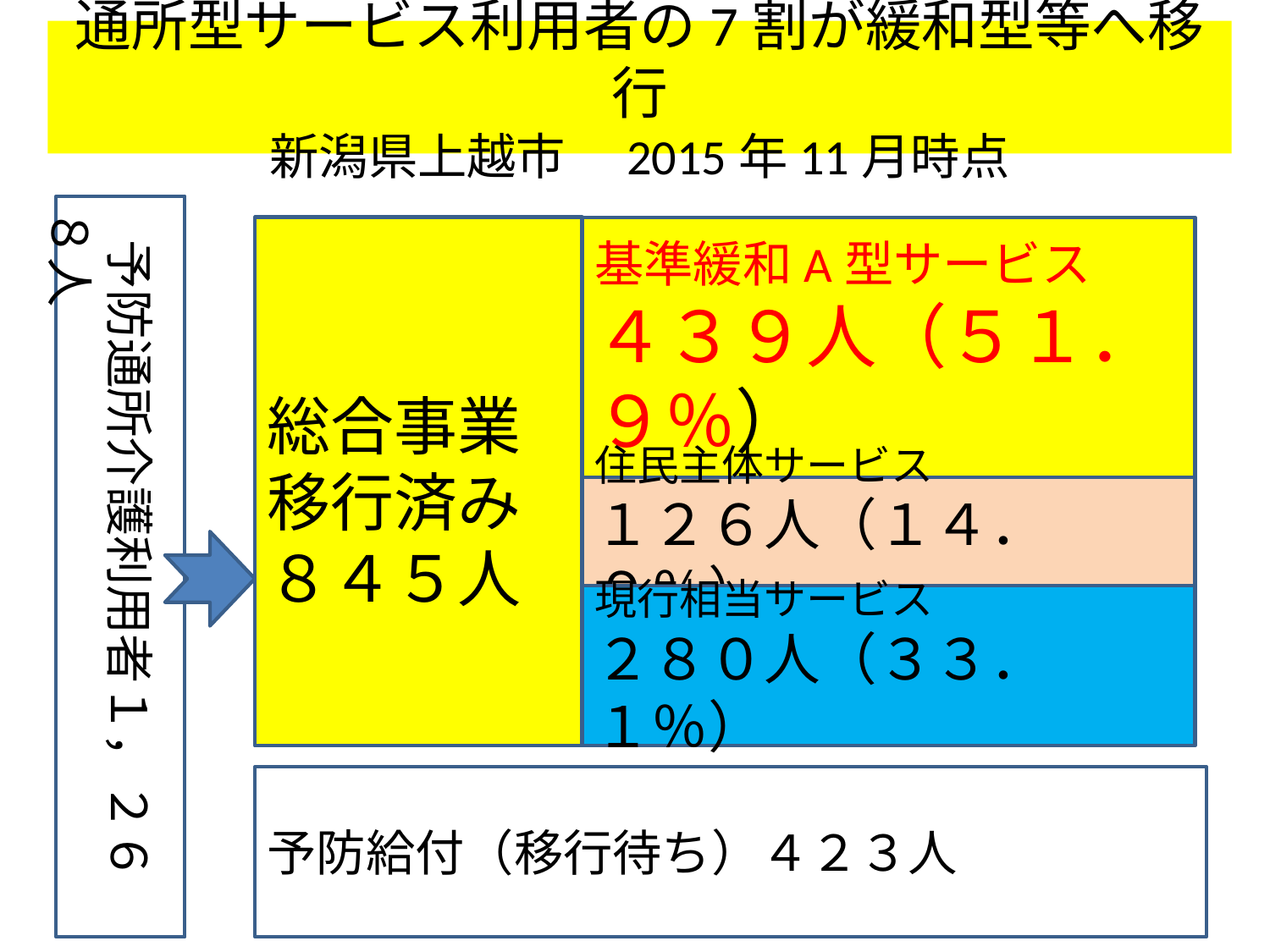

# 通所型サービス利用者の7割が緩和型等へ移行 新潟県上越市　2015年11月時点

　予防通所介護利用者１，２６８人

総合事業移行済み
８４５人
基準緩和A型サービス
４３９人（５１．９％）
住民主体サービス
１２６人（１４．９％）

現行相当サービス
２８０人（３３．１％）
予防給付（移行待ち）４２３人